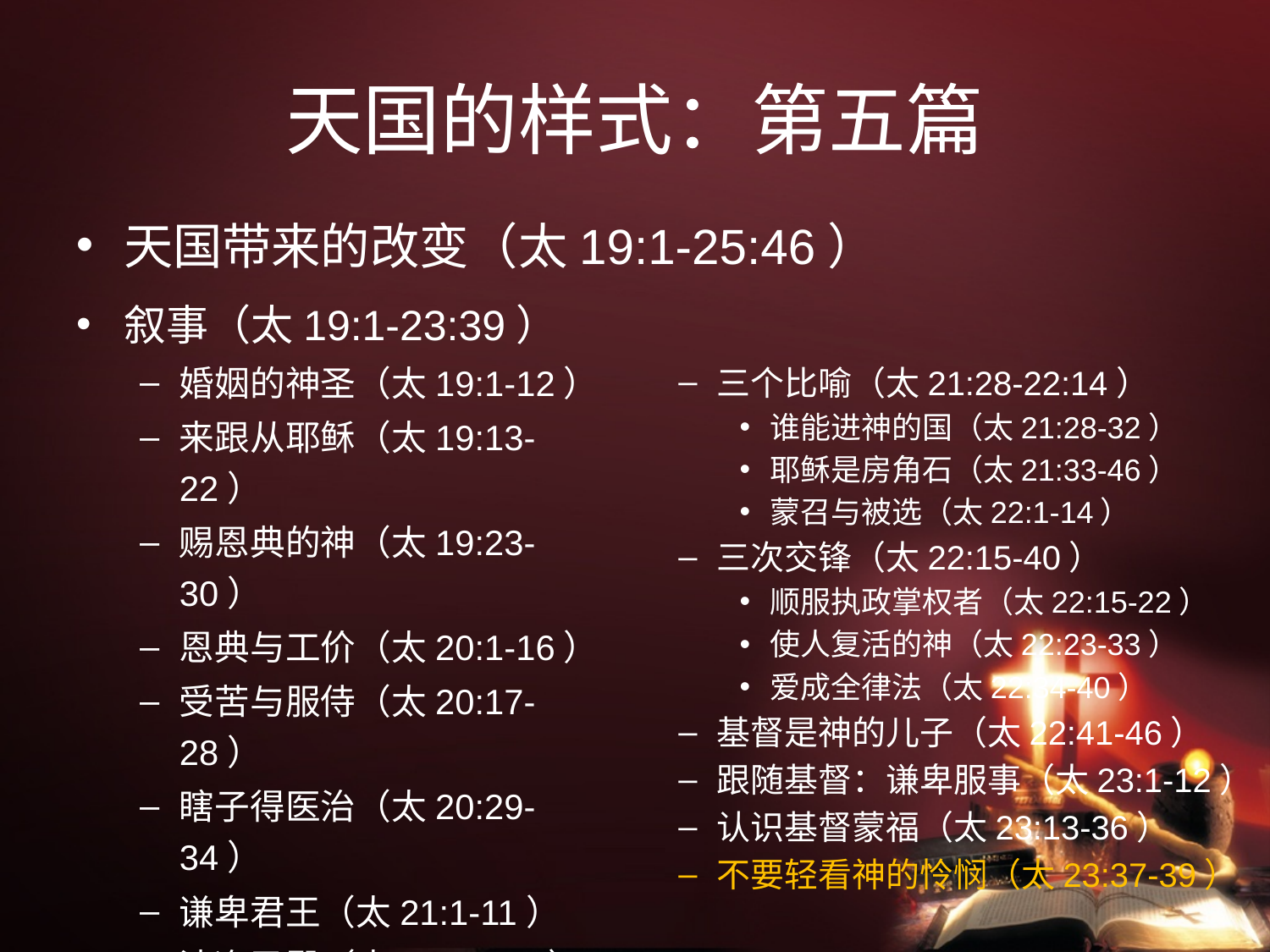

# 天国的样式：第五篇
天国带来的改变（太19:1-25:46）
叙事（太19:1-23:39）
婚姻的神圣（太19:1-12）
来跟从耶稣（太19:13-22）
赐恩典的神（太19:23-30）
恩典与工价（太20:1-16）
受苦与服侍（太20:17-28）
瞎子得医治（太20:29-34）
谦卑君王（太21:1-11）
洁净圣殿（太21:12-17）
不要假冒为善（太21:18-22）
信服基督（太21:23-27）

三个比喻（太21:28-22:14）
谁能进神的国（太21:28-32）
耶稣是房角石（太21:33-46）
蒙召与被选（太22:1-14）
三次交锋（太22:15-40）
顺服执政掌权者（太22:15-22）
使人复活的神（太22:23-33）
爱成全律法（太22:34-40）
基督是神的儿子（太22:41-46）
跟随基督：谦卑服事（太23:1-12）
认识基督蒙福（太23:13-36）
不要轻看神的怜悯（太23:37-39）